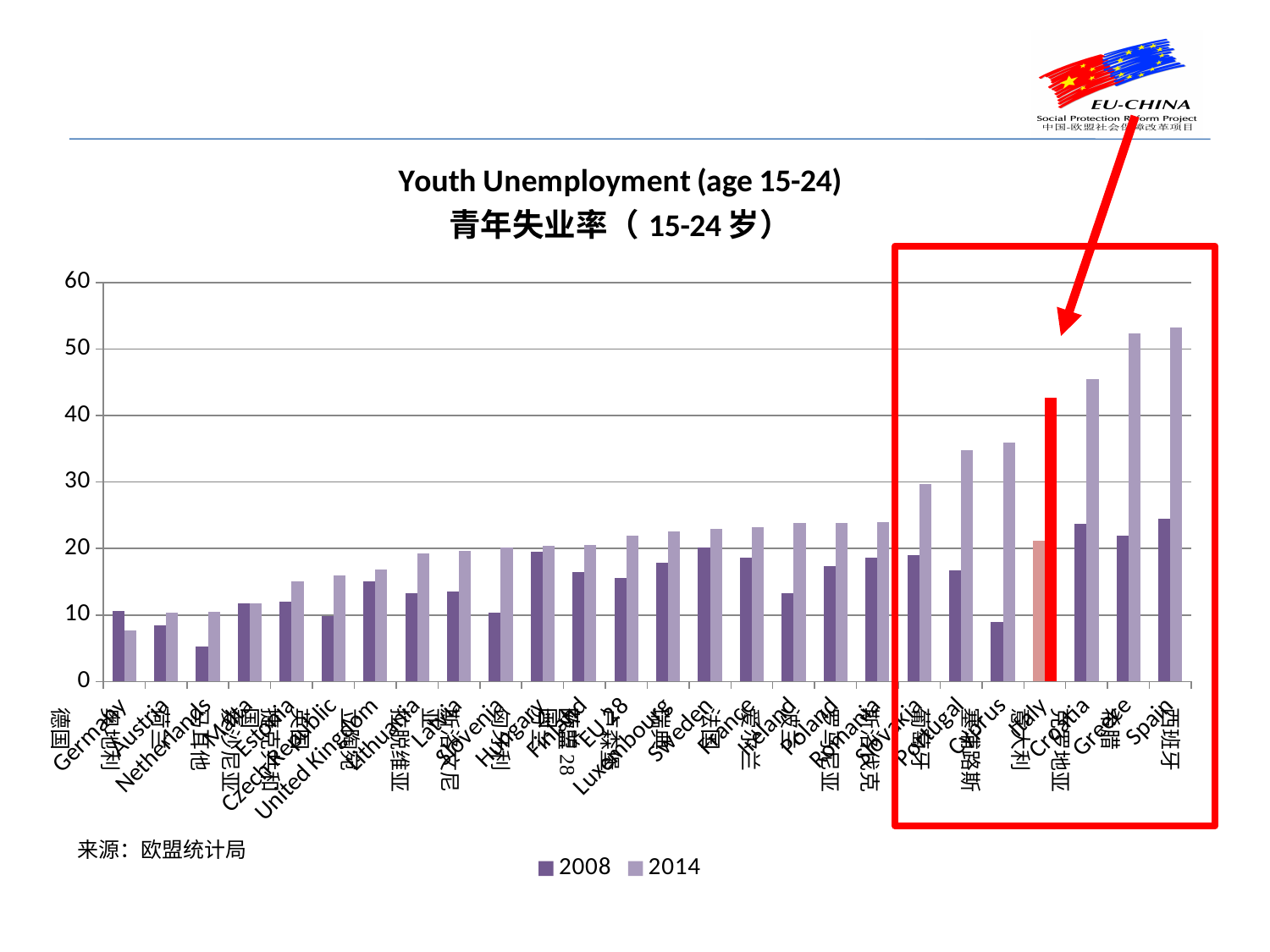

### Chart: Youth Unemployment (age 15-24)
青年失业率（15-24岁）

| Category | 2008 | 2014 |
|---|---|---|
| Germany | 10.6 | 7.7 |
| Austria | 8.5 | 10.3 |
| Netherlands | 5.3 | 10.5 |
| Malta | 11.7 | 11.8 |
| Estonia | 12.0 | 15.0 |
| Czech Republic | 9.9 | 15.9 |
| United Kingdom | 15.0 | 16.9 |
| Lithuania | 13.3 | 19.3 |
| Latvia | 13.6 | 19.6 |
| Slovenia | 10.4 | 20.2 |
| Hungary | 19.5 | 20.4 |
| Finland | 16.5 | 20.5 |
| EU 28 | 15.6 | 21.9 |
| Luxembourg | 17.9 | 22.6 |
| Sweden | 20.2 | 22.9 |
| France | 18.6 | 23.2 |
| Ireland | 13.3 | 23.9 |
| Poland | 17.3 | 23.9 |
| Romania | 18.6 | 24.0 |
| Slovakia | 19.0 | 29.7 |
| Portugal | 16.7 | 34.800000000000004 |
| Cyprus | 9.0 | 35.9 |
| Italy | 21.2 | 42.7 |
| Croatia | 23.7 | 45.5 |
| Greece | 21.9 | 52.4 |
| Spain | 24.5 | 53.2 |